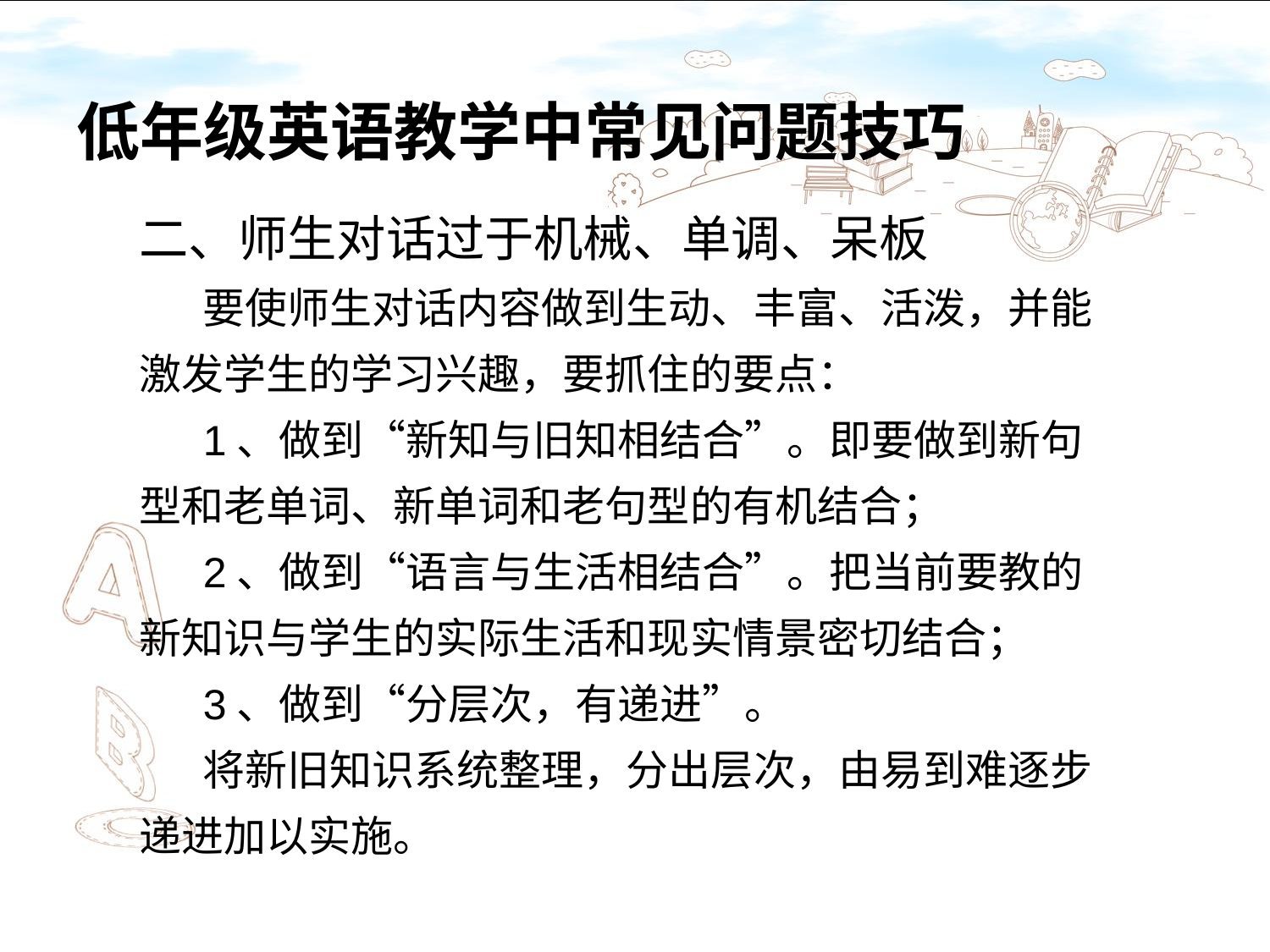

# 低年级英语教学中常见问题技巧
二、师生对话过于机械、单调、呆板
要使师生对话内容做到生动、丰富、活泼，并能激发学生的学习兴趣，要抓住的要点：
1、做到“新知与旧知相结合”。即要做到新句型和老单词、新单词和老句型的有机结合；
2、做到“语言与生活相结合”。把当前要教的新知识与学生的实际生活和现实情景密切结合；
3、做到“分层次，有递进”。
将新旧知识系统整理，分出层次，由易到难逐步递进加以实施。